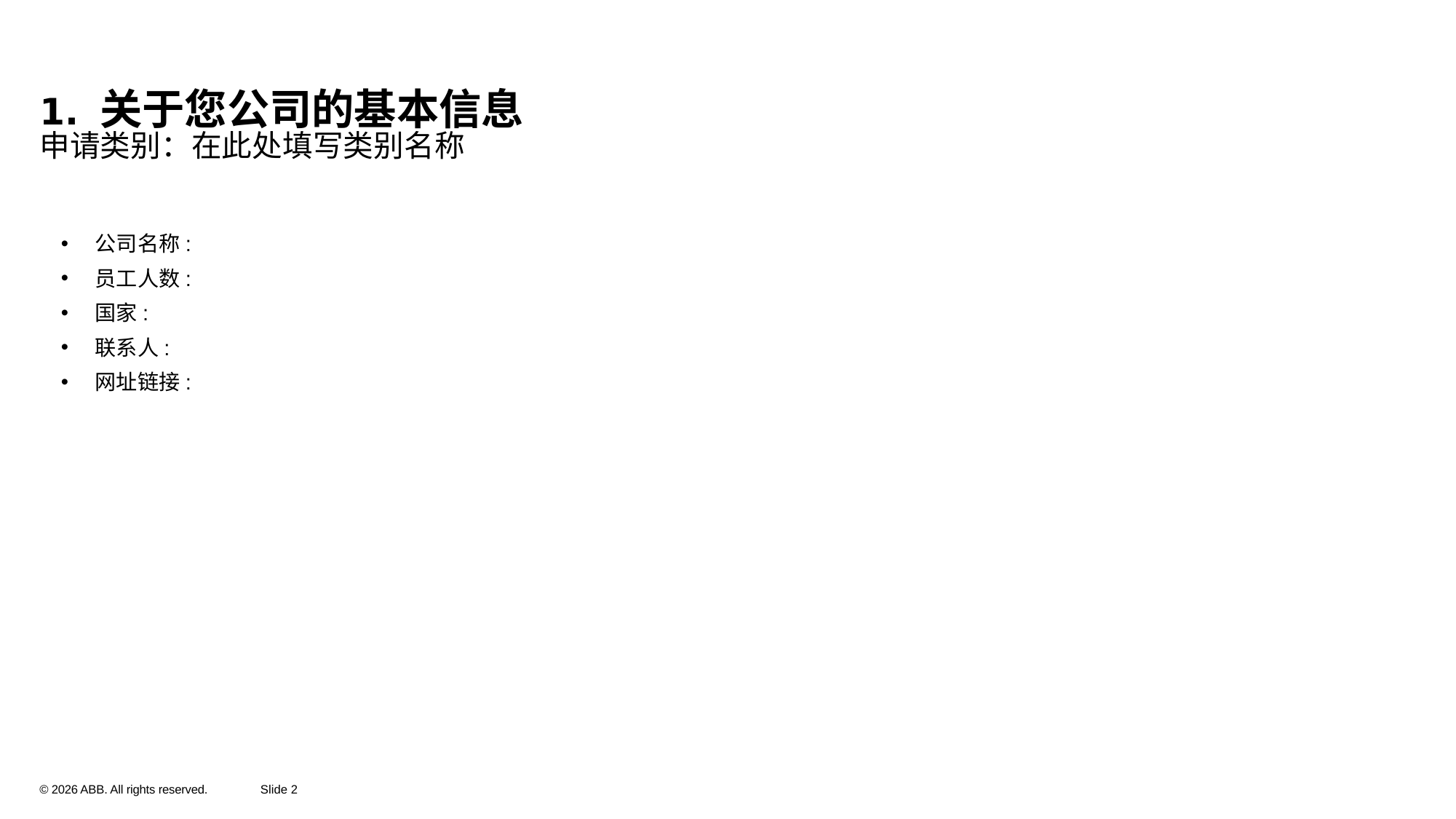

# 1. 关于您公司的基本信息
申请类别：在此处填写类别名称
公司名称:
员工人数:
国家:
联系人:
网址链接:

June 5, 2026
Slide 2